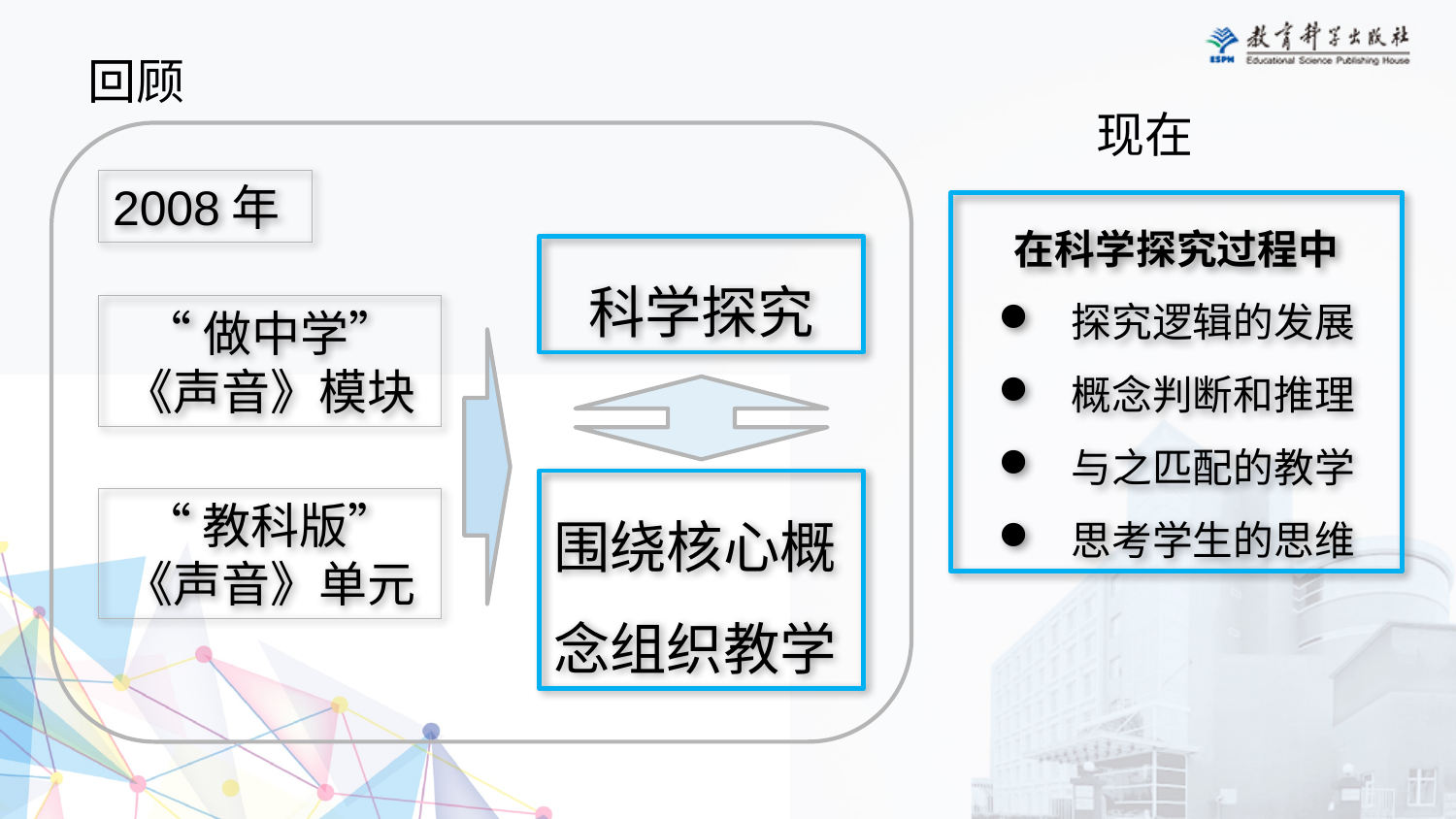

回顾
现在

2008年
在科学探究过程中
探究逻辑的发展
概念判断和推理
与之匹配的教学
思考学生的思维
科学探究
“做中学”
《声音》模块

围绕核心概念组织教学
“教科版”
《声音》单元